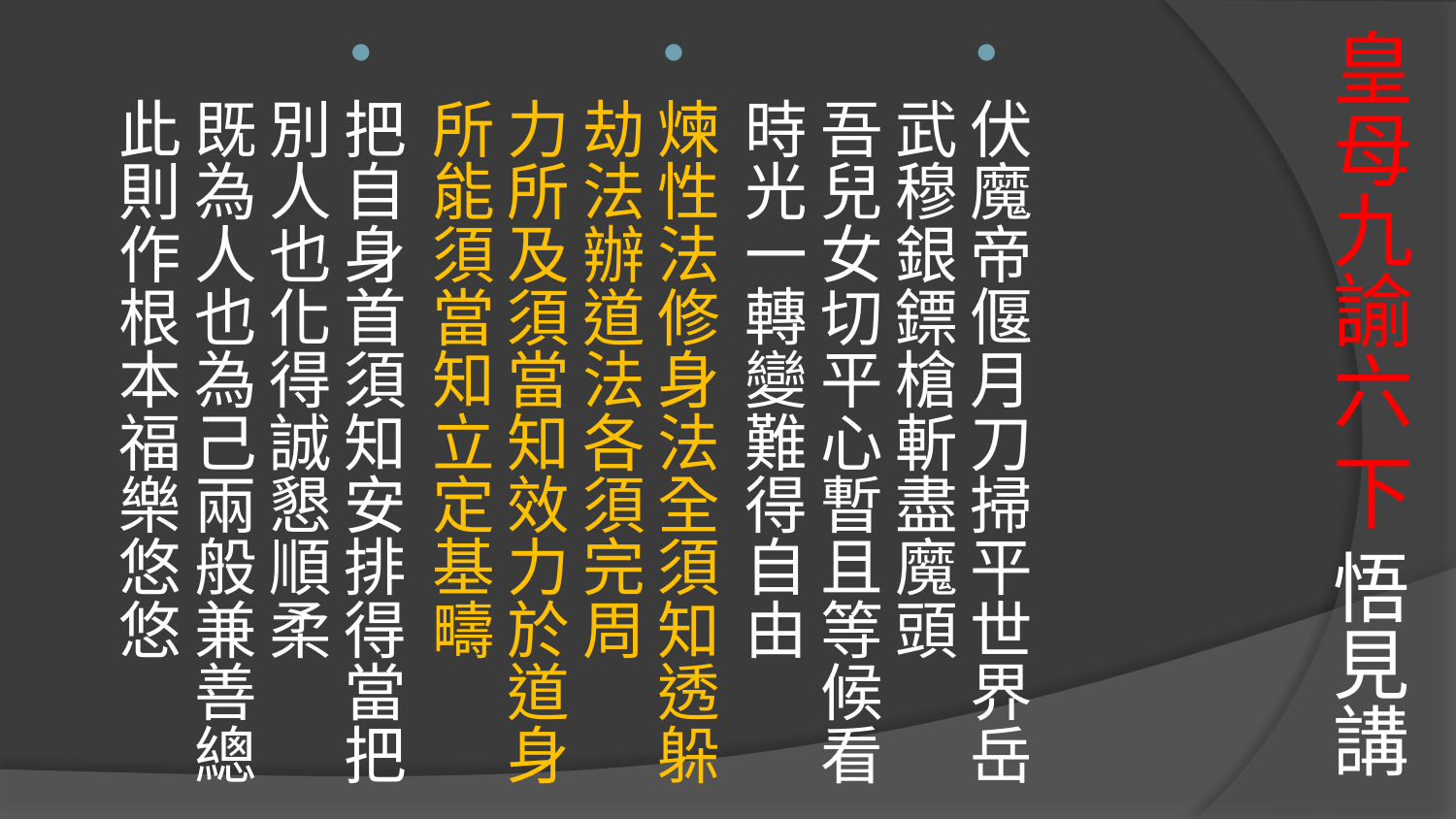

# 皇母九諭六 下 悟見講
伏魔帝偃月刀掃平世界岳武穆銀鏢槍斬盡魔頭
吾兒女切平心暫且等候看時光一轉變難得自由
煉性法修身法全須知透躲劫法辦道法各須完周
力所及須當知效力於道身所能須當知立定基疇
把自身首須知安排得當把別人也化得誠懇順柔
既為人也為己兩般兼善總此則作根本福樂悠悠